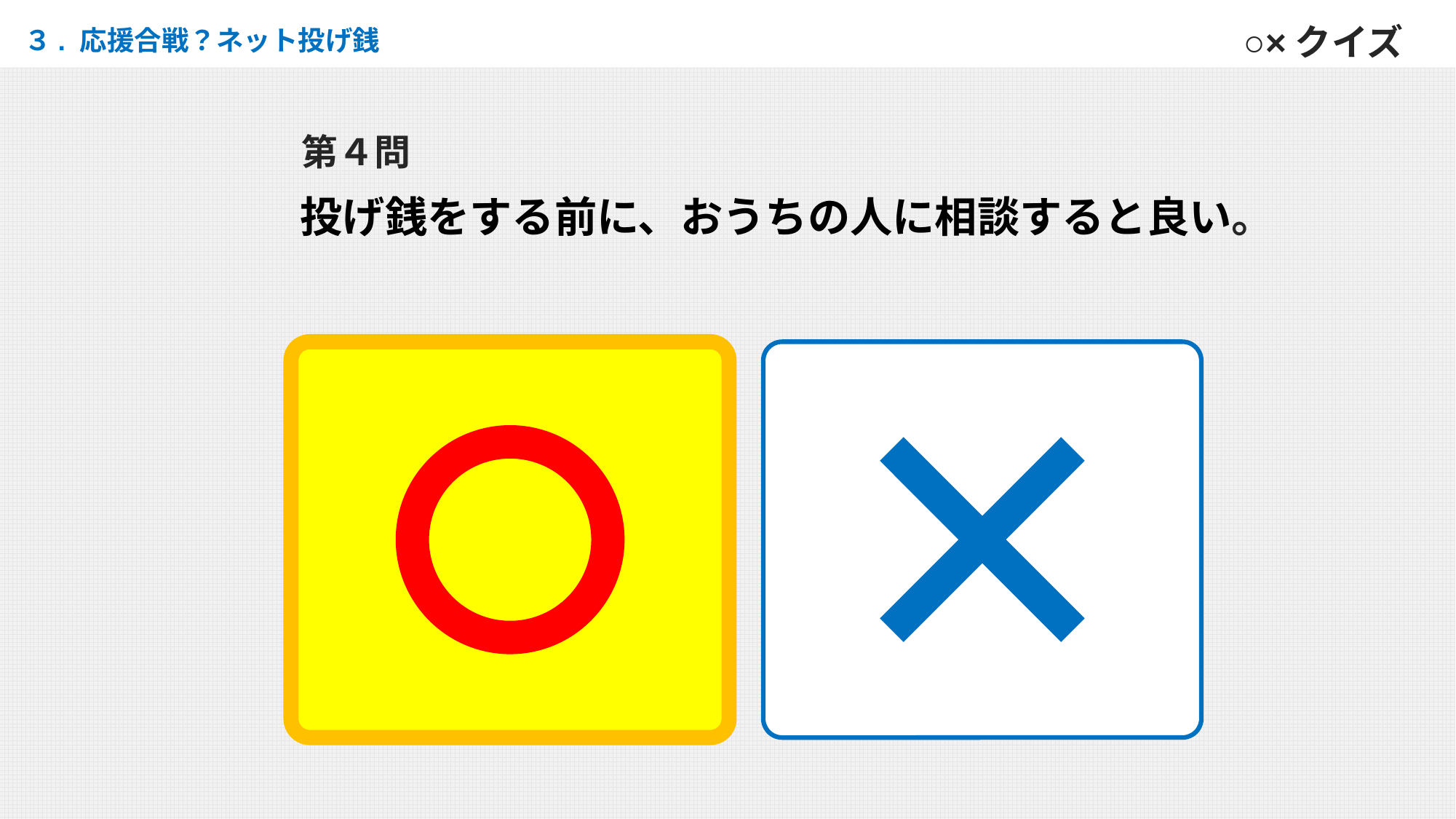

○×クイズ
３. 応援合戦？ネット投げ銭
第４問
投げ銭をする前に、おうちの人に相談すると良い。